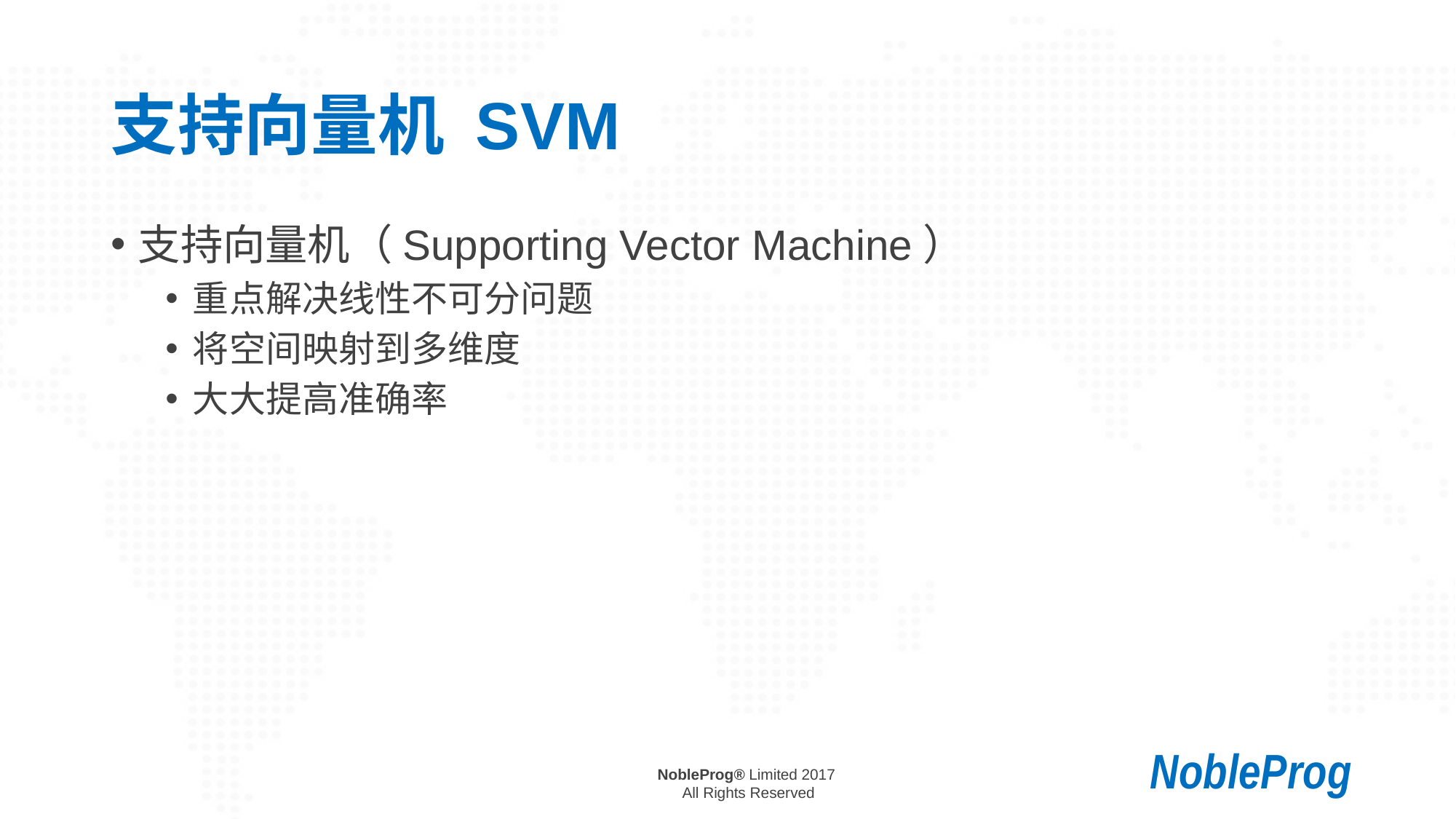

# 支持向量机 SVM
支持向量机（Supporting Vector Machine）
重点解决线性不可分问题
将空间映射到多维度
大大提高准确率